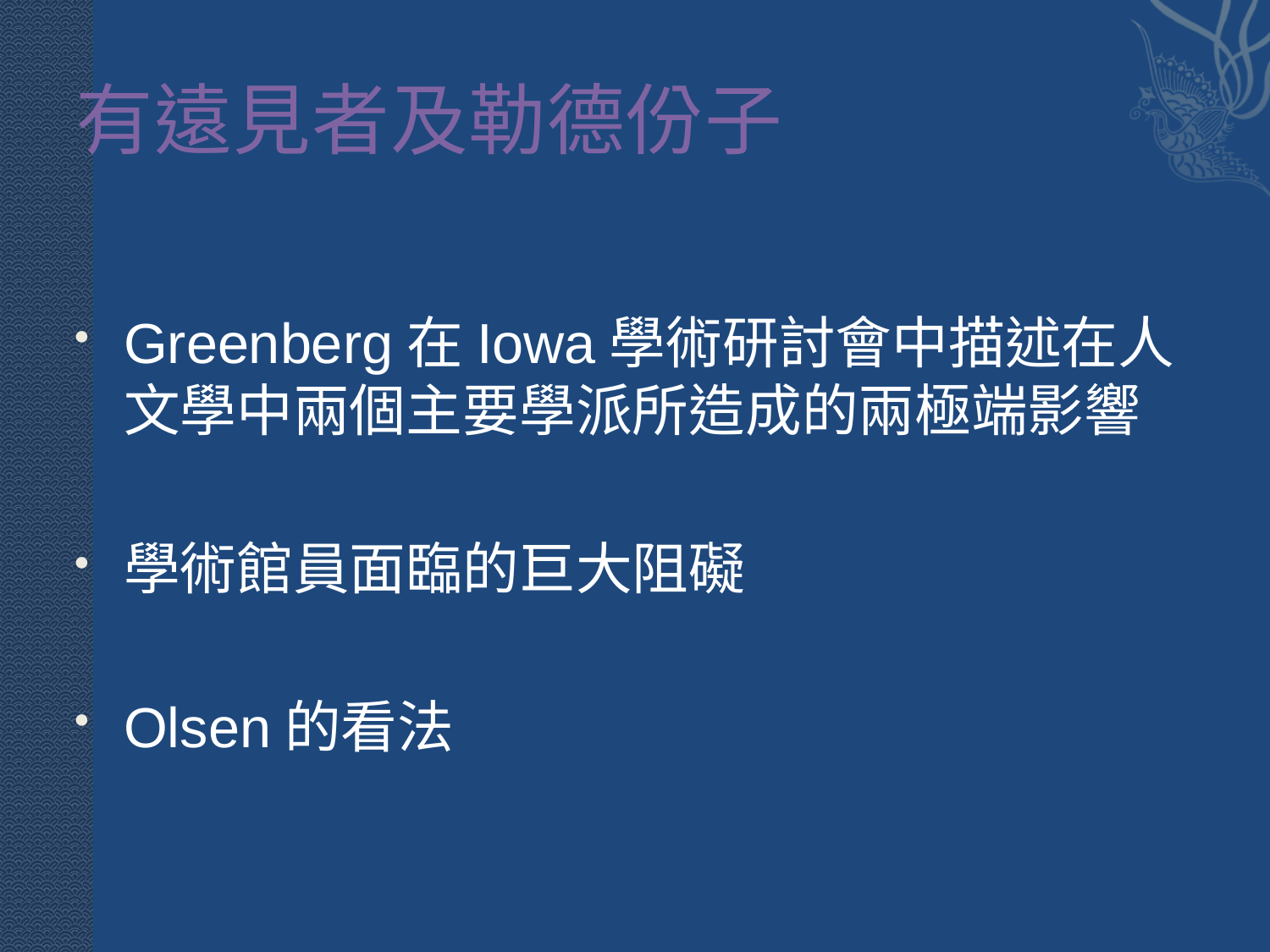

# 有遠見者及勒德份子

Greenberg在Iowa學術研討會中描述在人文學中兩個主要學派所造成的兩極端影響

學術館員面臨的巨大阻礙

Olsen的看法